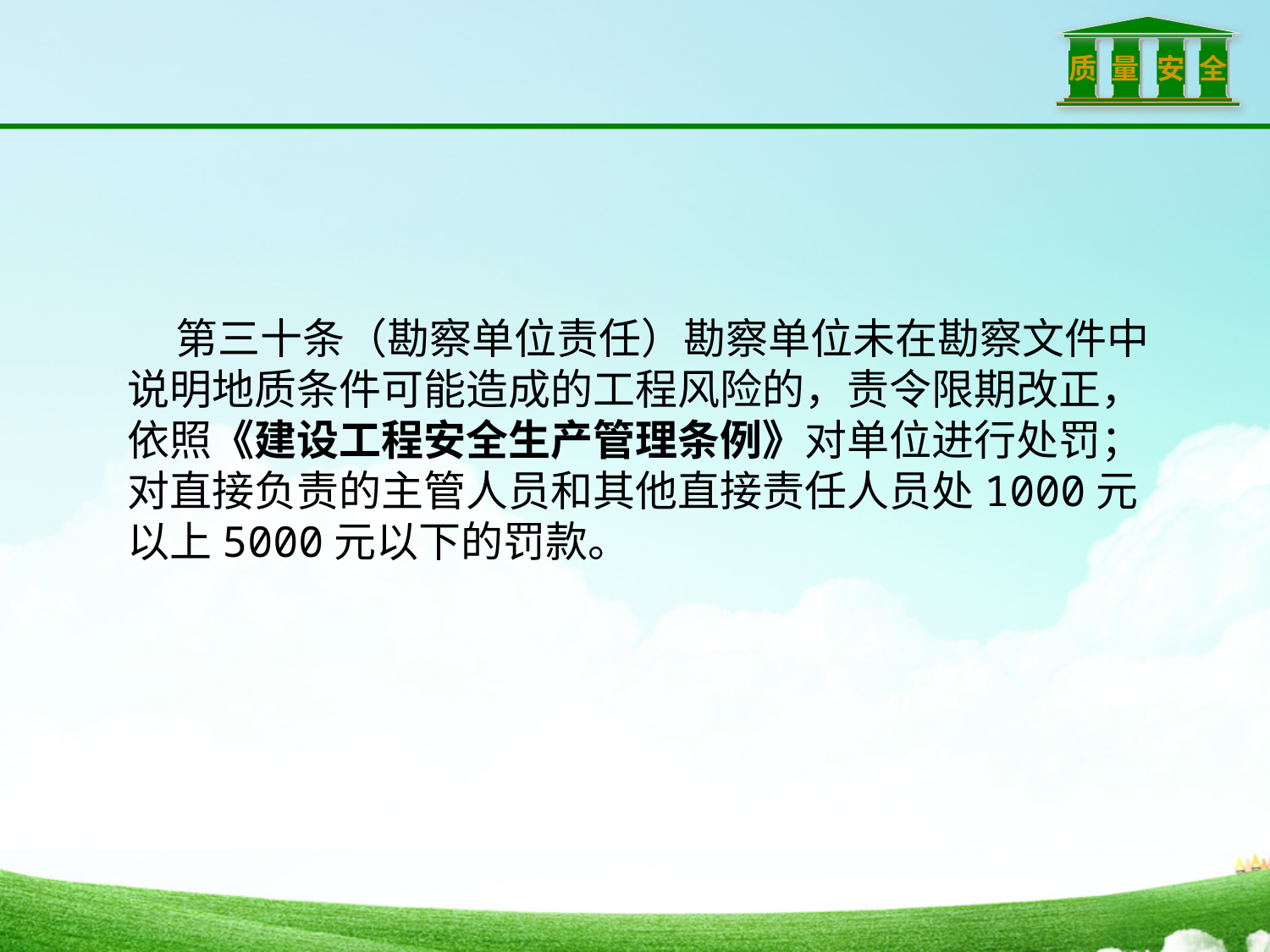

第三十条（勘察单位责任）勘察单位未在勘察文件中说明地质条件可能造成的工程风险的，责令限期改正，依照《建设工程安全生产管理条例》对单位进行处罚；对直接负责的主管人员和其他直接责任人员处1000元以上5000元以下的罚款。